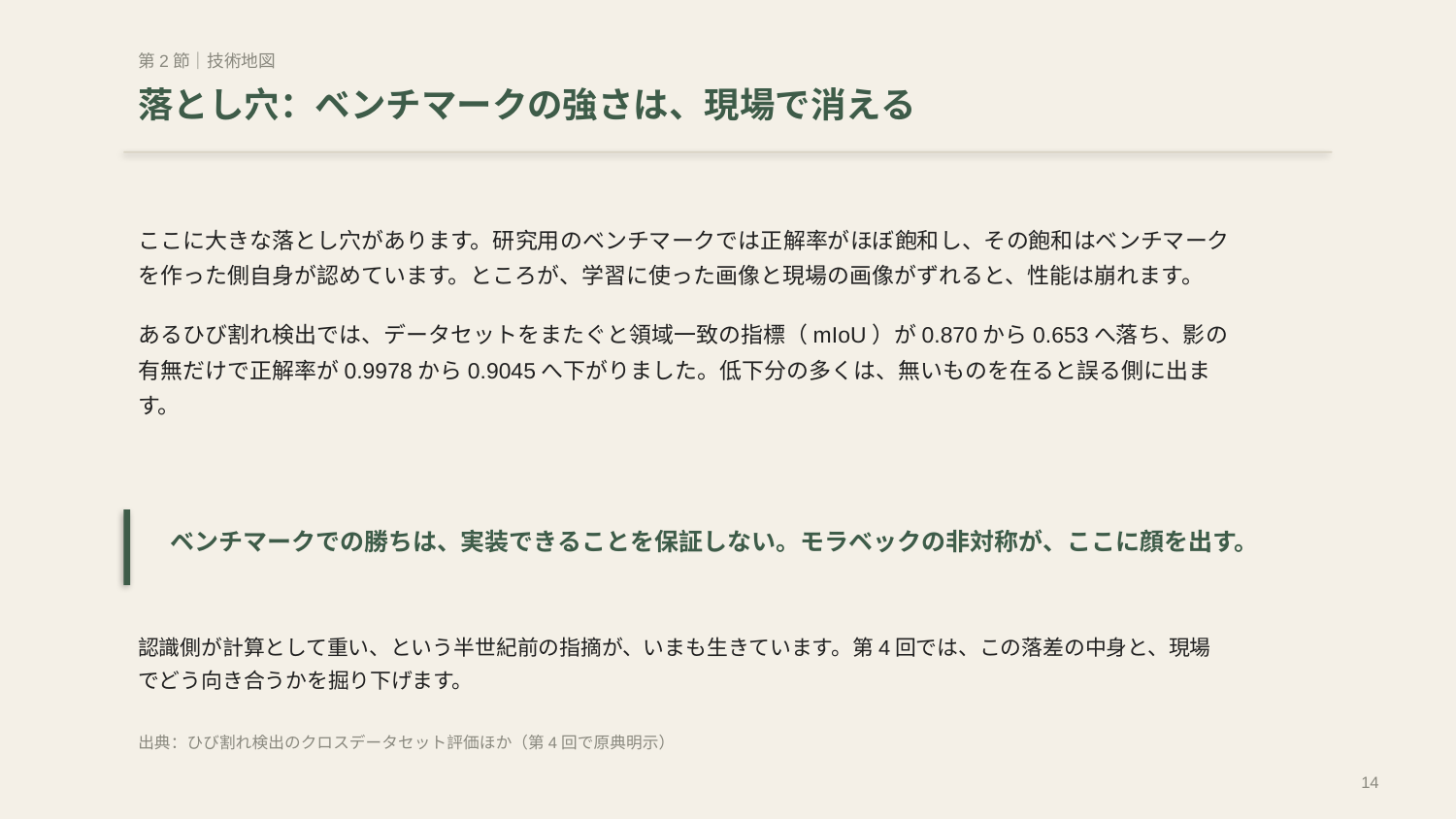

第2節｜技術地図
落とし穴：ベンチマークの強さは、現場で消える

ここに大きな落とし穴があります。研究用のベンチマークでは正解率がほぼ飽和し、その飽和はベンチマークを作った側自身が認めています。ところが、学習に使った画像と現場の画像がずれると、性能は崩れます。
あるひび割れ検出では、データセットをまたぐと領域一致の指標（mIoU）が0.870から0.653へ落ち、影の有無だけで正解率が0.9978から0.9045へ下がりました。低下分の多くは、無いものを在ると誤る側に出ます。

ベンチマークでの勝ちは、実装できることを保証しない。モラベックの非対称が、ここに顔を出す。
認識側が計算として重い、という半世紀前の指摘が、いまも生きています。第4回では、この落差の中身と、現場でどう向き合うかを掘り下げます。
出典：ひび割れ検出のクロスデータセット評価ほか（第4回で原典明示）
14